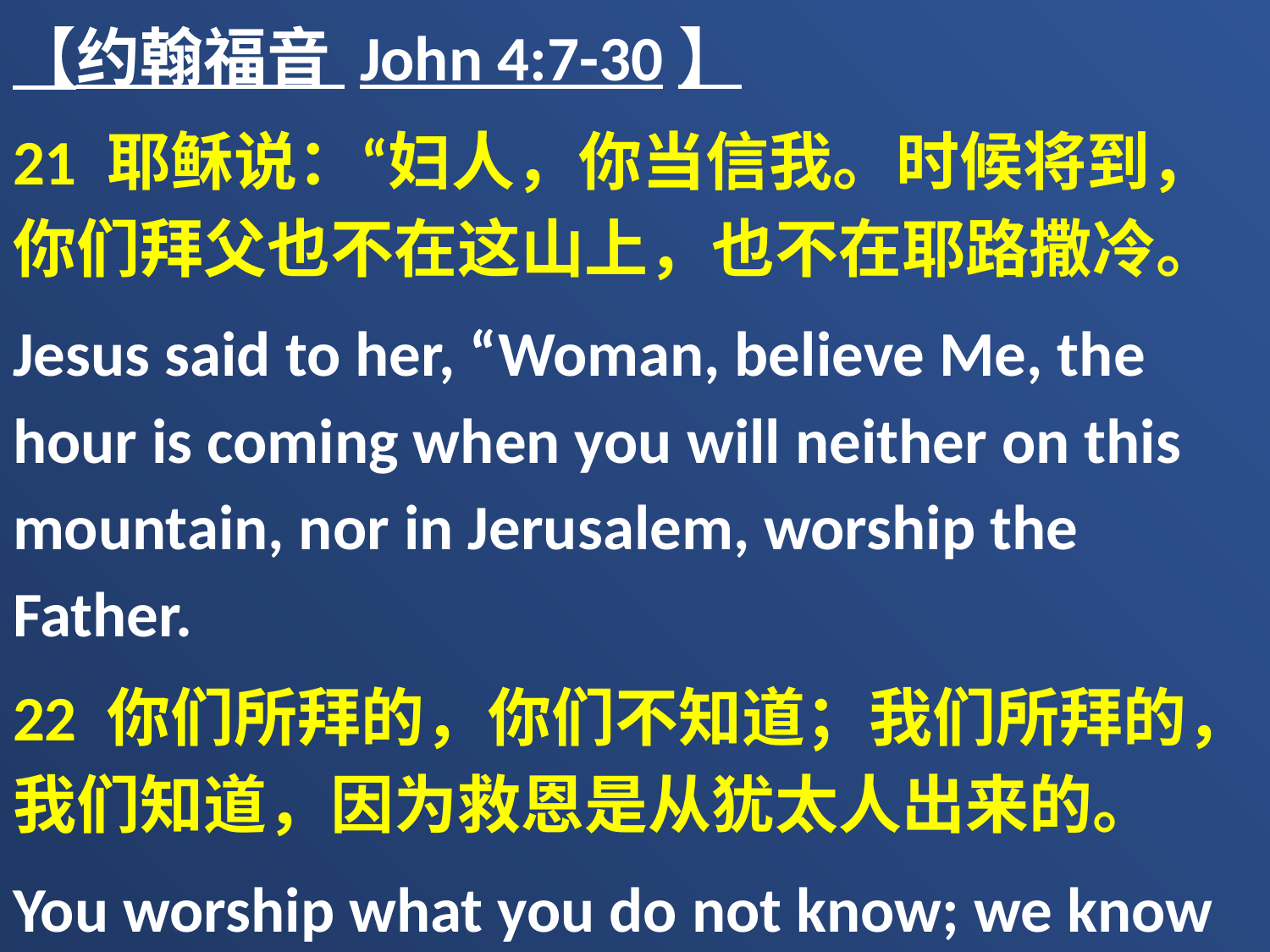

【约翰福音 John 4:7-30】
21 耶稣说：“妇人，你当信我。时候将到，你们拜父也不在这山上，也不在耶路撒冷。
Jesus said to her, “Woman, believe Me, the hour is coming when you will neither on this mountain, nor in Jerusalem, worship the Father.
22 你们所拜的，你们不知道；我们所拜的，我们知道，因为救恩是从犹太人出来的。
You worship what you do not know; we know what we worship, for salvation is of the Jews.